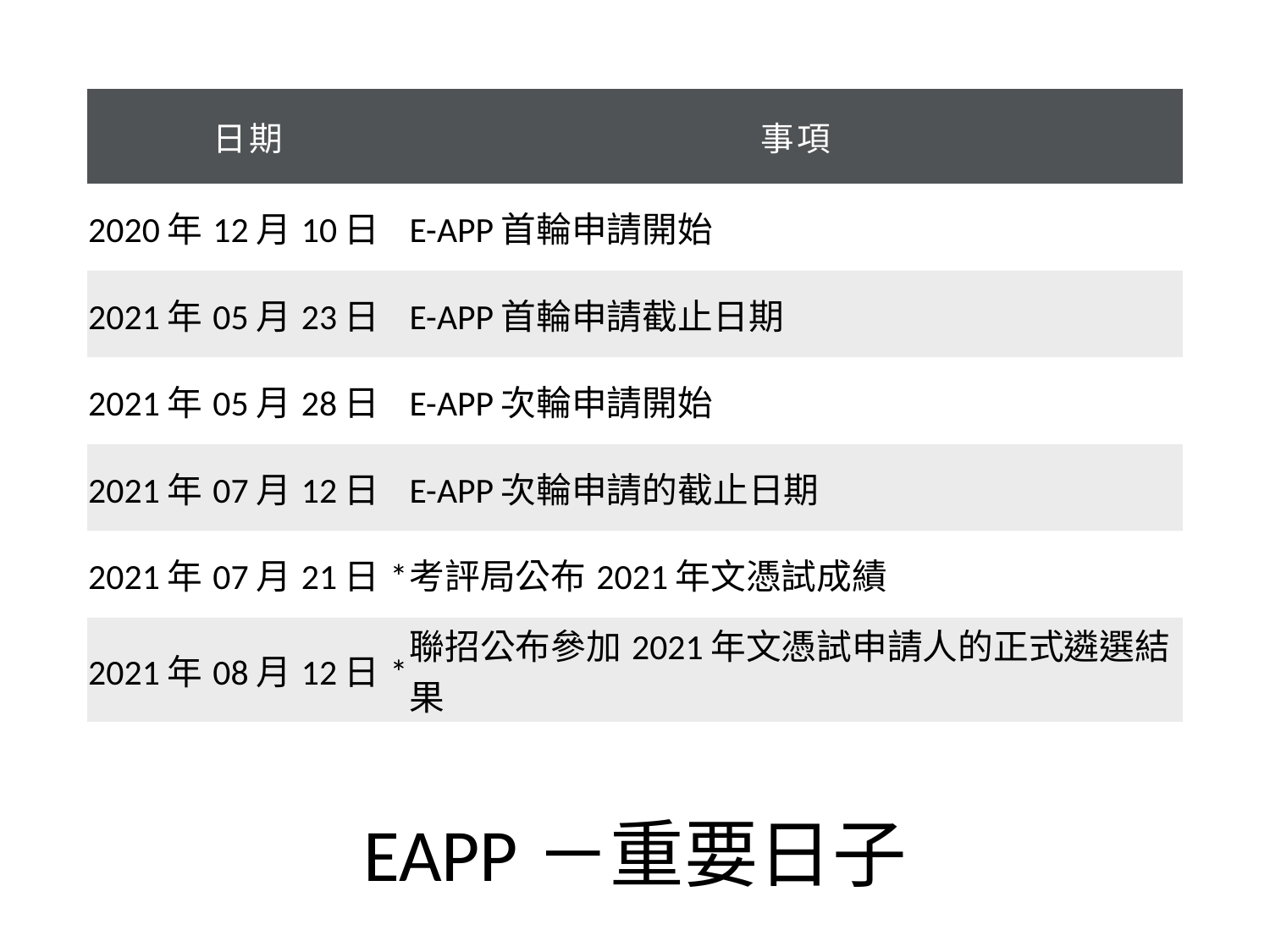

| 日期 | 事項 |
| --- | --- |
| 2020年12月10日 | E-APP首輪申請開始 |
| 2021年05月23日 | E-APP首輪申請截止日期 |
| 2021年05月28日 | E-APP次輪申請開始 |
| 2021年07月12日 | E-APP次輪申請的截止日期 |
| 2021年07月21日\* | 考評局公布2021年文憑試成績 |
| 2021年08月12日\* | 聯招公布參加2021年文憑試申請人的正式遴選結果 |
# EAPP－重要日子